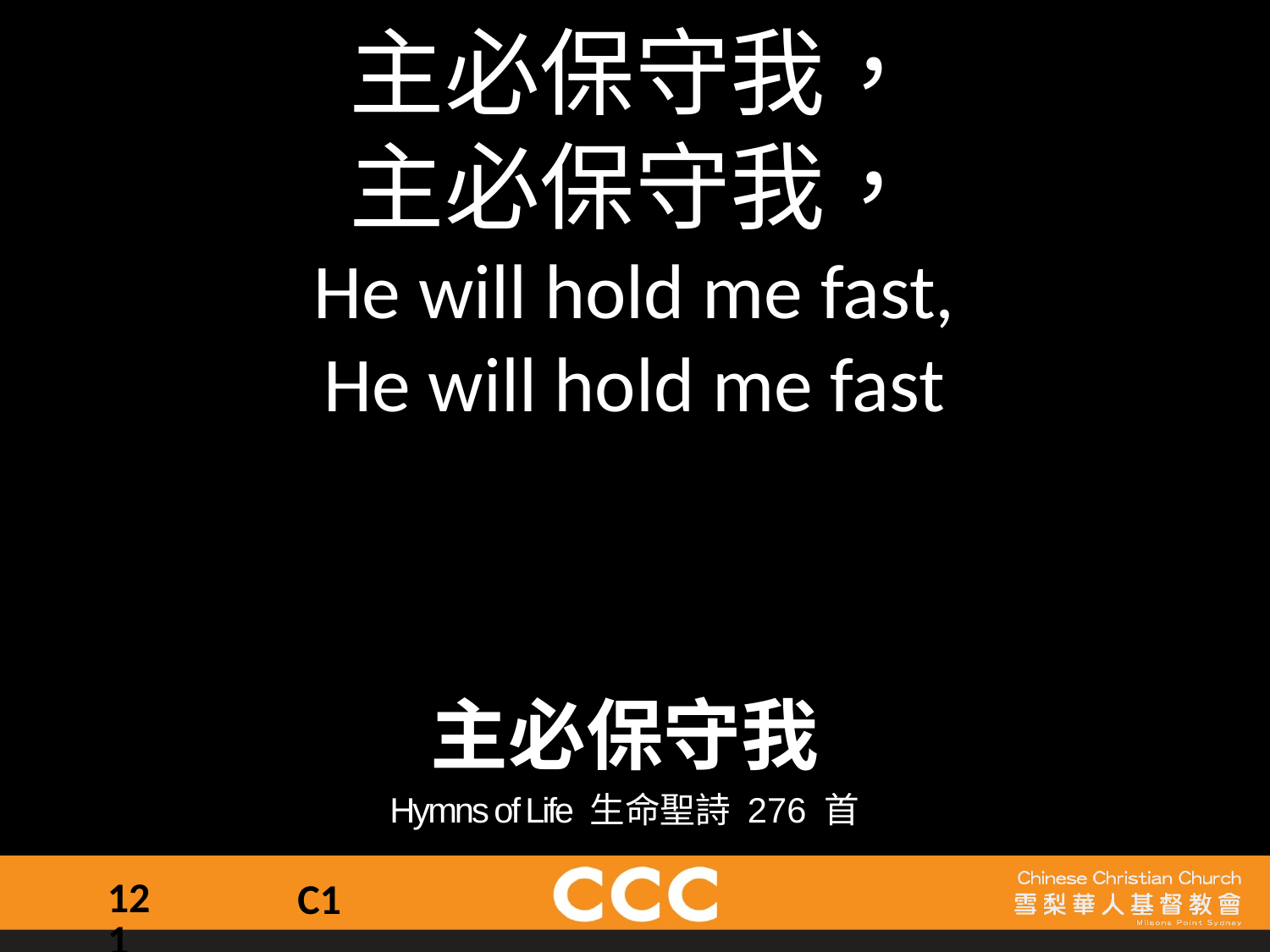

主必保守我，
主必保守我，
He will hold me fast,
He will hold me fast
主必保守我
Hymns of Life 生命聖詩 276 首
121
C1